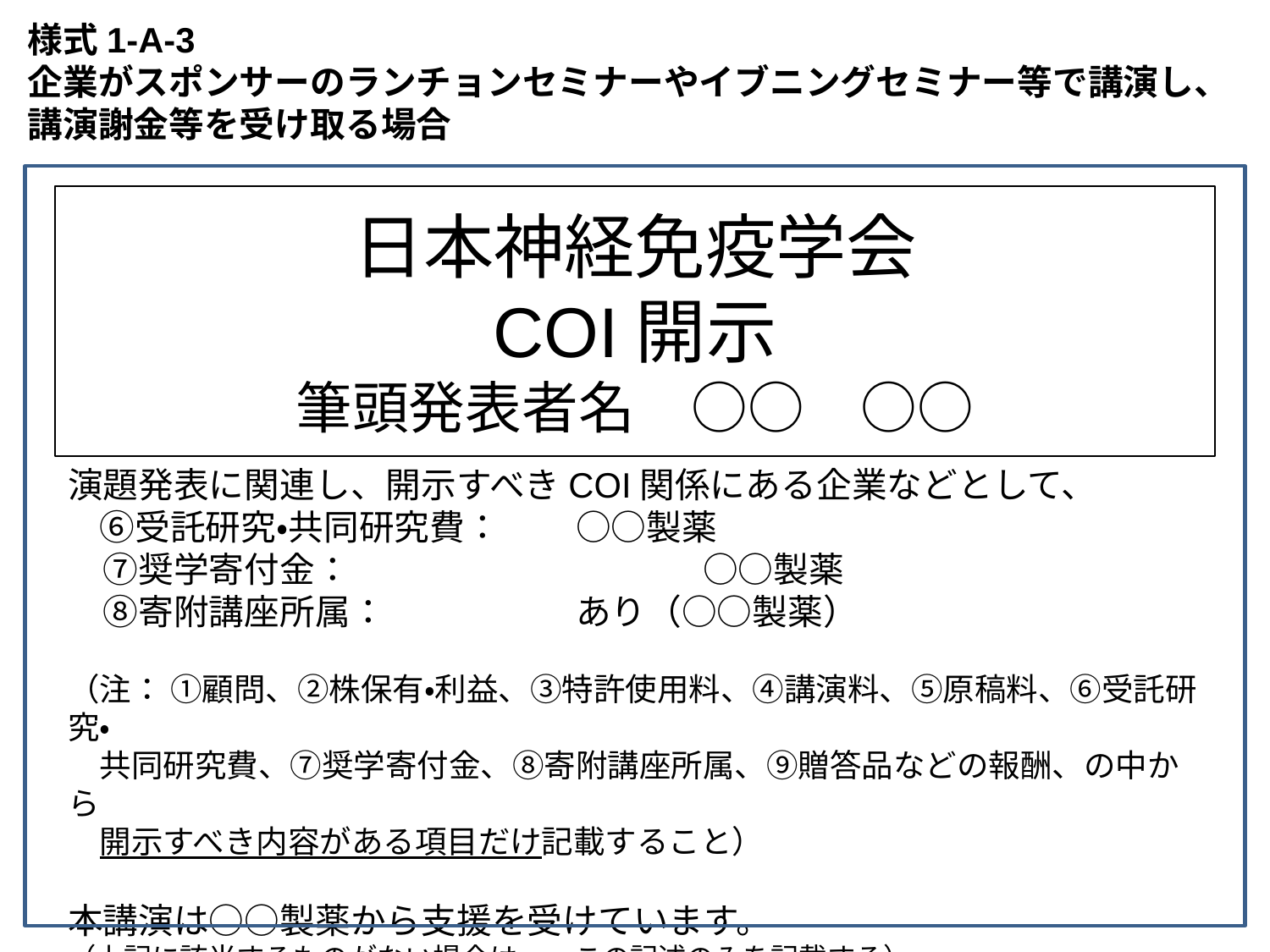

様式1-A-3
企業がスポンサーのランチョンセミナーやイブニングセミナー等で講演し、
講演謝金等を受け取る場合

日本神経免疫学会
COI開示
筆頭発表者名　○○　○○
演題発表に関連し、開示すべきCOI関係にある企業などとして、
　⑥受託研究・共同研究費：	○○製薬
　⑦奨学寄付金：			○○製薬
　⑧寄附講座所属：		あり（○○製薬）

（注： ①顧問、②株保有・利益、③特許使用料、④講演料、⑤原稿料、⑥受託研究・
　共同研究費、⑦奨学寄付金、⑧寄附講座所属、⑨贈答品などの報酬、の中から
　開示すべき内容がある項目だけ記載すること）

本講演は○○製薬から支援を受けています。
（上記に該当するものがない場合は、　この記述のみを記載する）